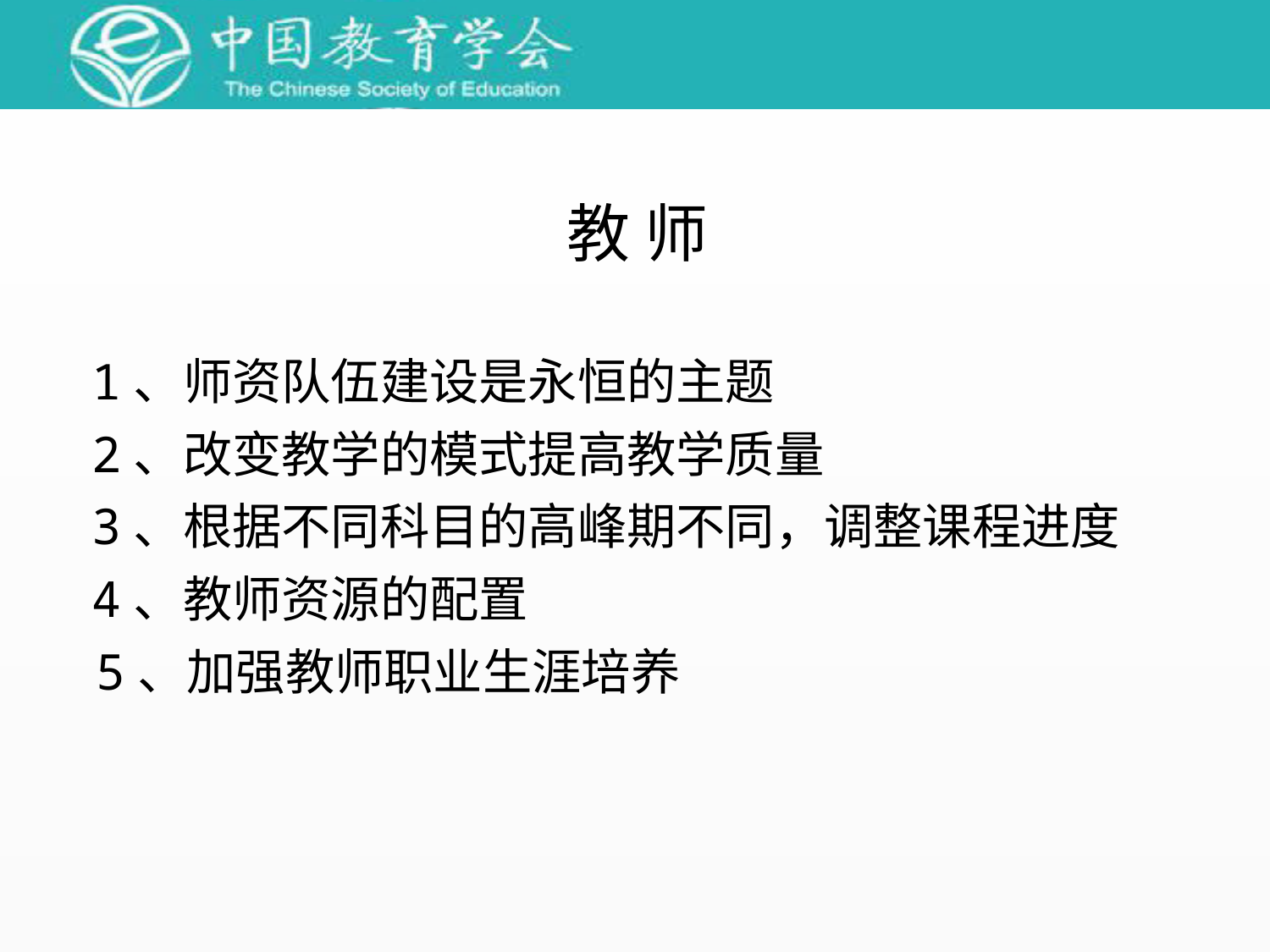

教 师

1、师资队伍建设是永恒的主题
2、改变教学的模式提高教学质量
3、根据不同科目的高峰期不同，调整课程进度
4、教师资源的配置
       5、加强教师职业生涯培养